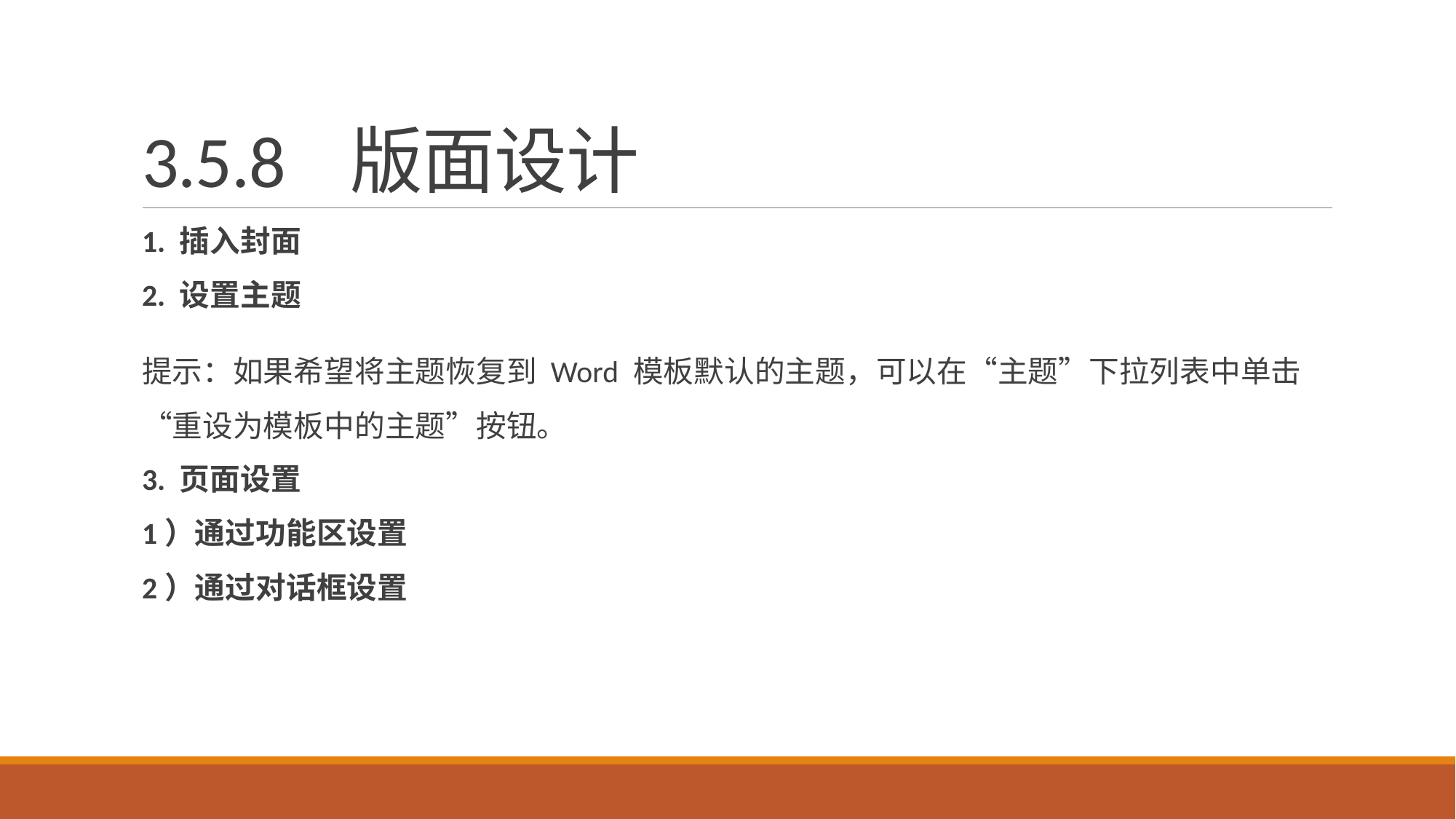

# 3.5.8   版面设计
1. 插入封面
2. 设置主题
提示：如果希望将主题恢复到 Word 模板默认的主题，可以在“主题”下拉列表中单击“重设为模板中的主题”按钮。
3. 页面设置
1）通过功能区设置
2）通过对话框设置